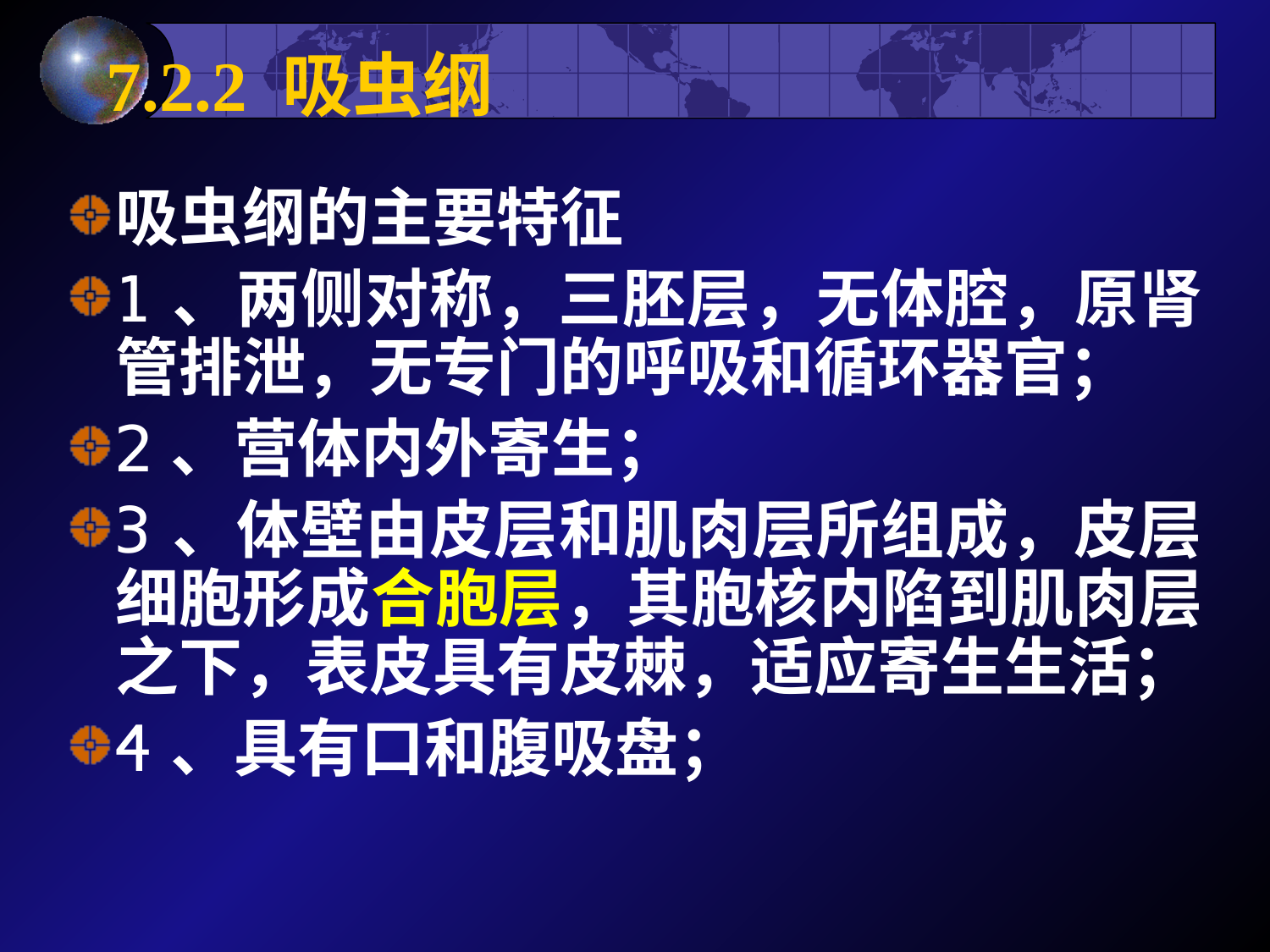

# 7.2.2 吸虫纲
吸虫纲的主要特征
1、两侧对称，三胚层，无体腔，原肾管排泄，无专门的呼吸和循环器官；
2、营体内外寄生；
3、体壁由皮层和肌肉层所组成，皮层细胞形成合胞层，其胞核内陷到肌肉层之下，表皮具有皮棘，适应寄生生活；
4、具有口和腹吸盘；

18